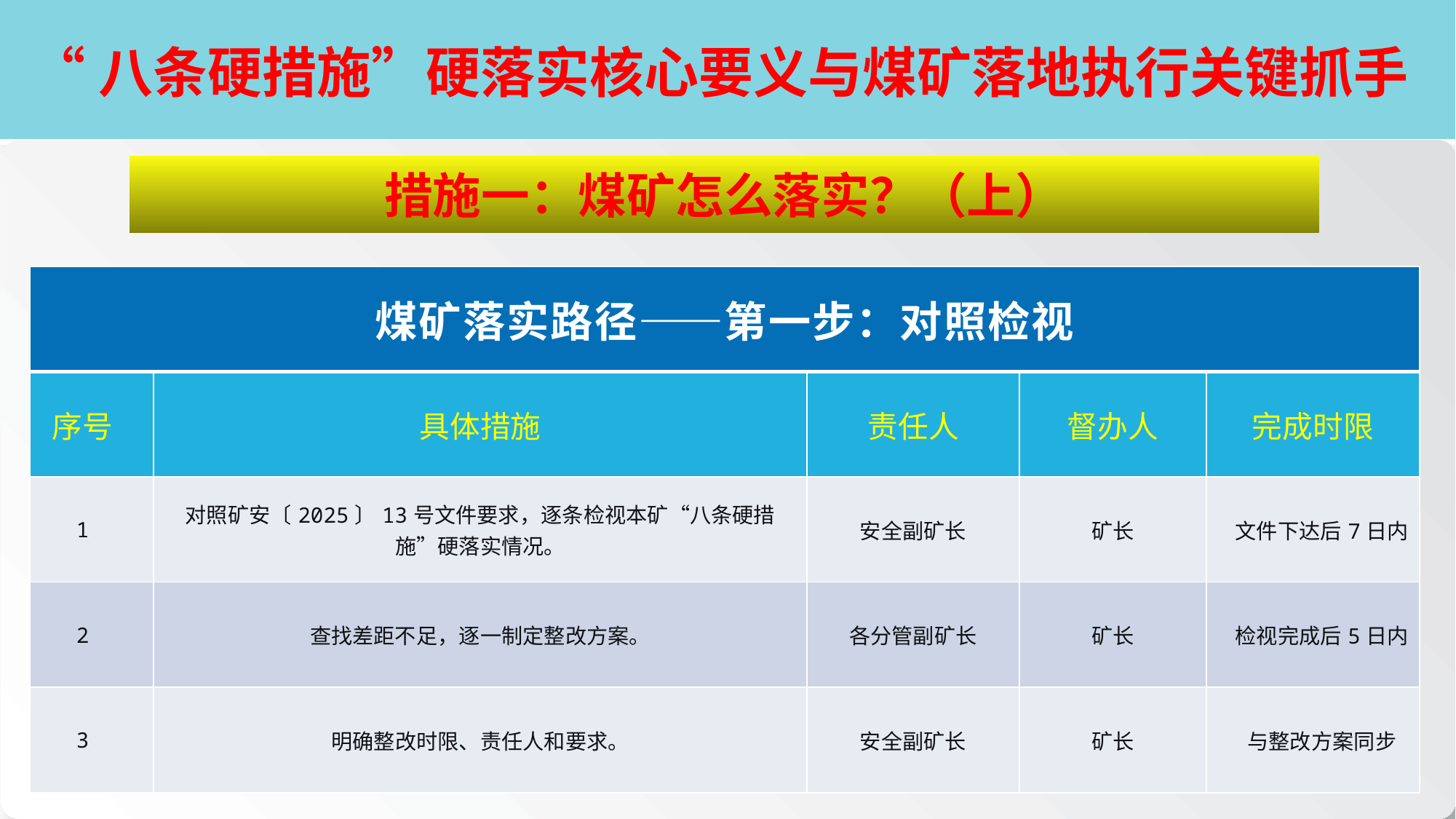

# “八条硬措施”硬落实核心要义与煤矿落地执行关键抓手

措施一：煤矿怎么落实？（上）

| 煤矿落实路径——第一步：对照检视 |  |  |  |  |
| --- | --- | --- | --- | --- |
| 序号 | 具体措施 | 责任人 | 督办人 | 完成时限 |
| 1 | 对照矿安〔2025〕13号文件要求，逐条检视本矿“八条硬措施”硬落实情况。 | 安全副矿长 | 矿长 | 文件下达后7日内 |
| 2 | 查找差距不足，逐一制定整改方案。 | 各分管副矿长 | 矿长 | 检视完成后5日内 |
| 3 | 明确整改时限、责任人和要求。 | 安全副矿长 | 矿长 | 与整改方案同步 |